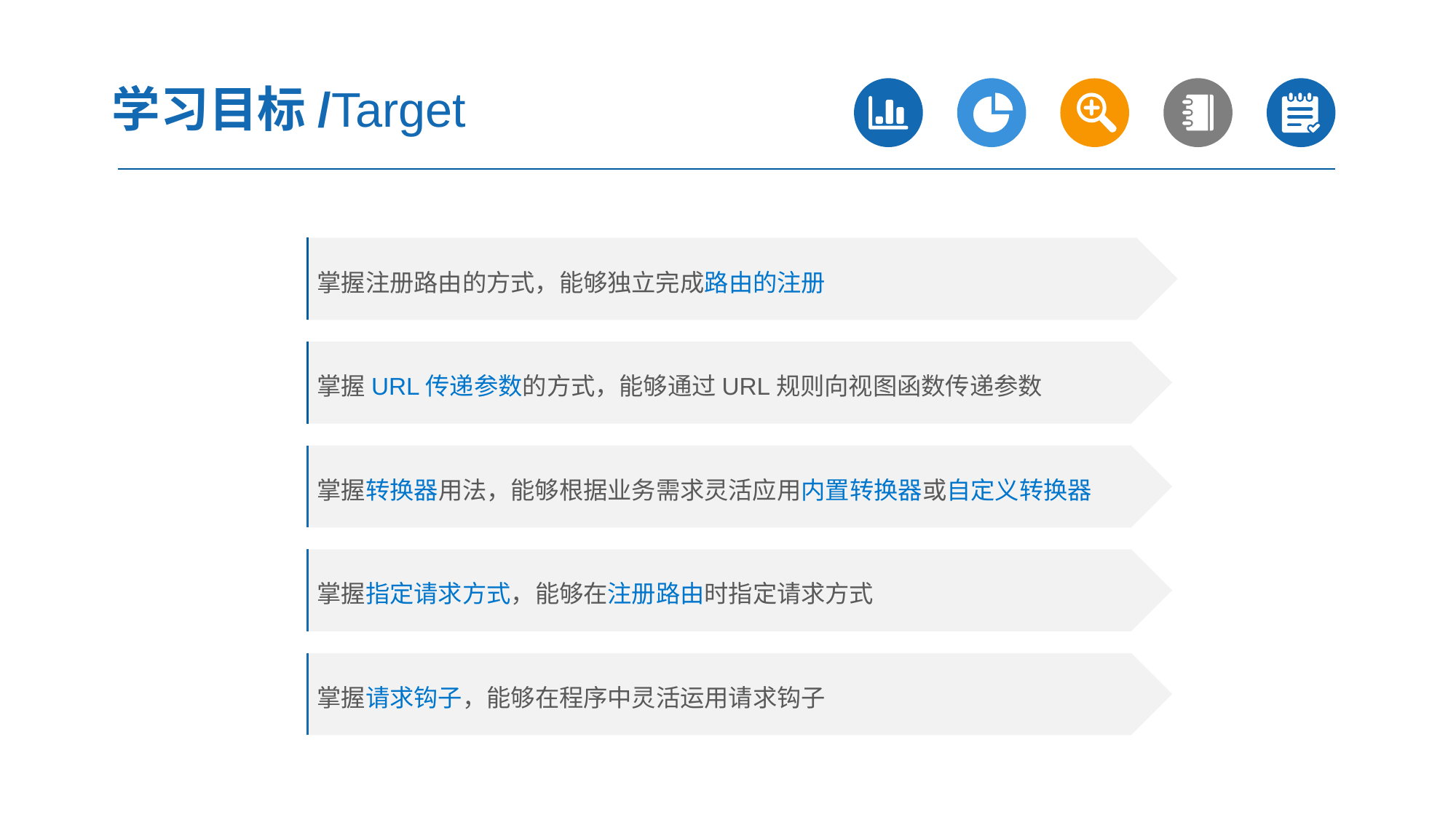

学习目标/Target
掌握注册路由的方式，能够独立完成路由的注册

掌握URL传递参数的方式，能够通过URL规则向视图函数传递参数

掌握转换器用法，能够根据业务需求灵活应用内置转换器或自定义转换器

掌握指定请求方式，能够在注册路由时指定请求方式

掌握请求钩子，能够在程序中灵活运用请求钩子